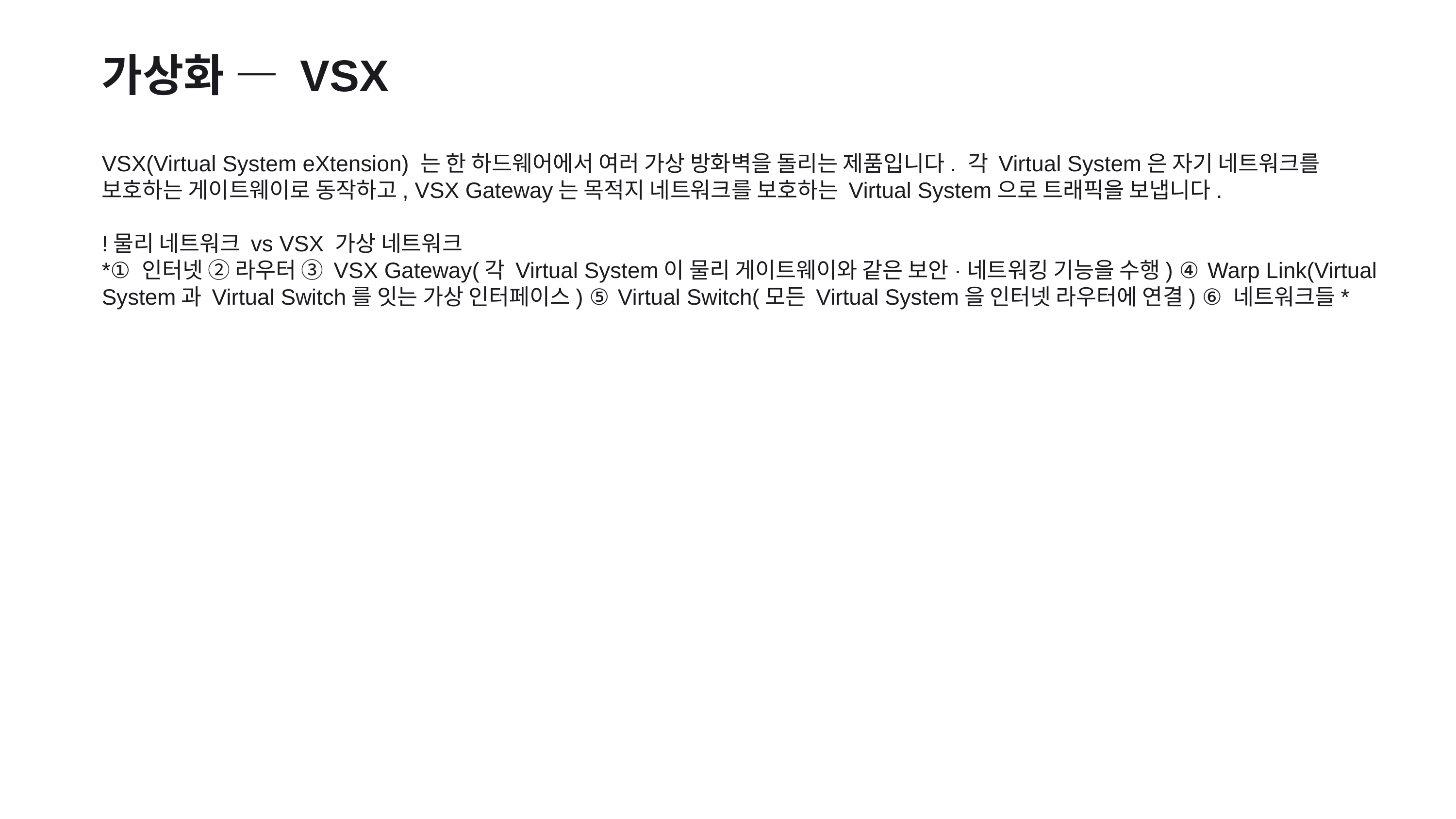

가상화 — VSX
VSX(Virtual System eXtension) 는 한 하드웨어에서 여러 가상 방화벽을 돌리는 제품입니다. 각 Virtual System은 자기 네트워크를 보호하는 게이트웨이로 동작하고, VSX Gateway는 목적지 네트워크를 보호하는 Virtual System으로 트래픽을 보냅니다.

!물리 네트워크 vs VSX 가상 네트워크
*① 인터넷 ② 라우터 ③ VSX Gateway(각 Virtual System이 물리 게이트웨이와 같은 보안·네트워킹 기능을 수행) ④ Warp Link(Virtual System과 Virtual Switch를 잇는 가상 인터페이스) ⑤ Virtual Switch(모든 Virtual System을 인터넷 라우터에 연결) ⑥ 네트워크들*